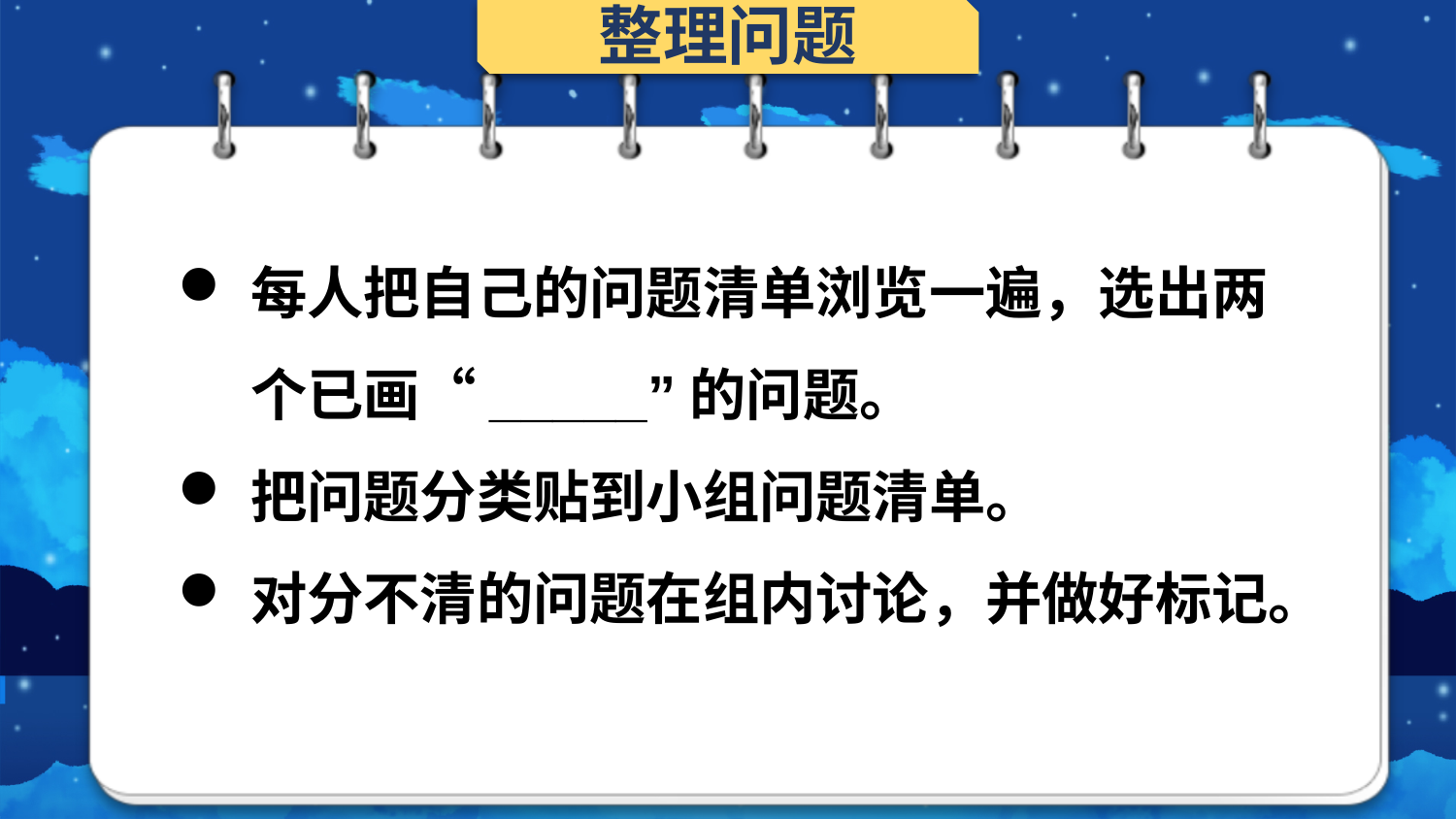

整理问题
每人把自己的问题清单浏览一遍，选出两个已画“_____”的问题。
把问题分类贴到小组问题清单。
对分不清的问题在组内讨论，并做好标记。